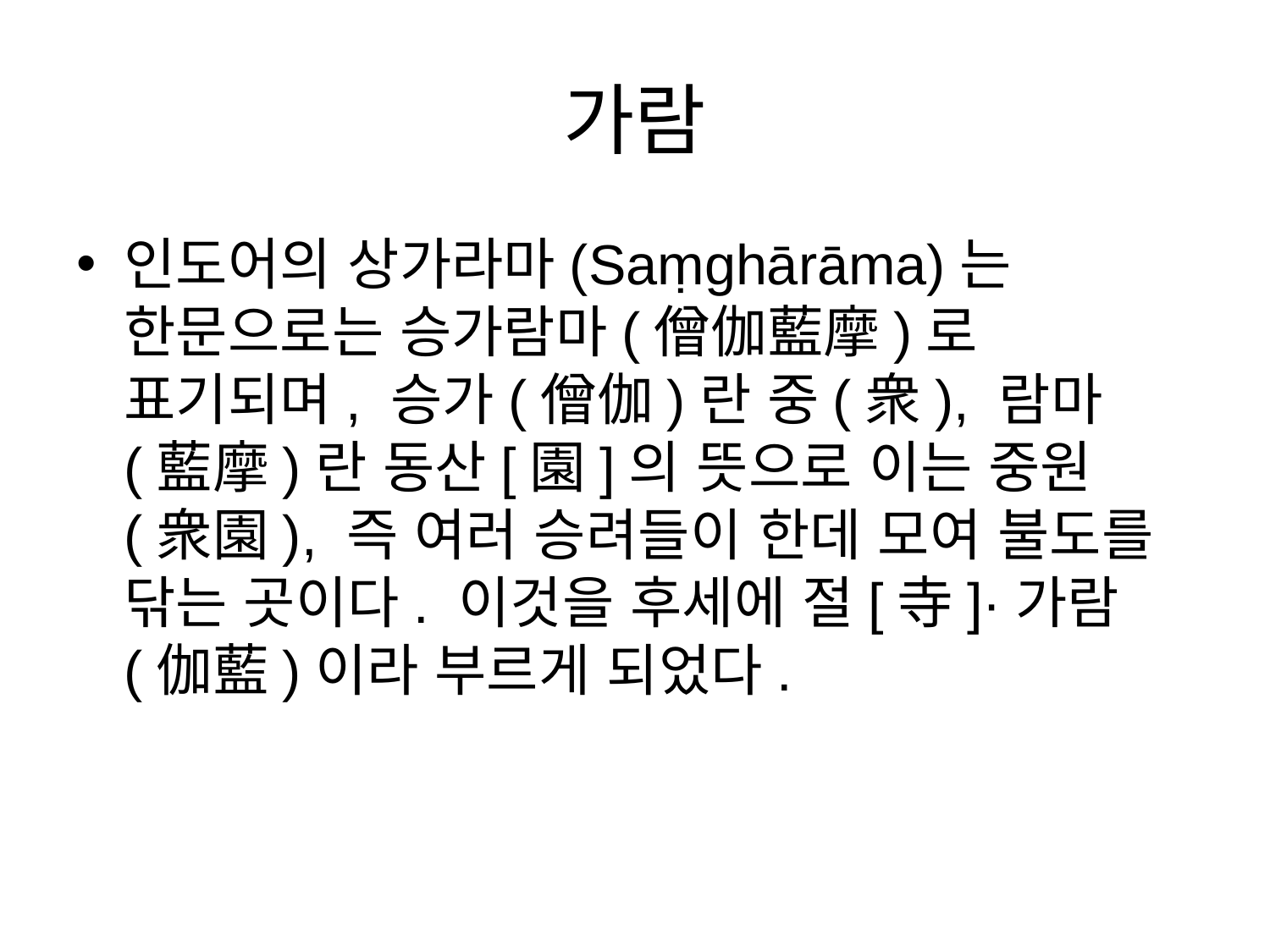

# 가람
인도어의 상가라마(Saṃghārāma)는 한문으로는 승가람마(僧伽藍摩)로 표기되며, 승가(僧伽)란 중(衆), 람마(藍摩)란 동산[園]의 뜻으로 이는 중원(衆園), 즉 여러 승려들이 한데 모여 불도를 닦는 곳이다. 이것을 후세에 절[寺]·가람(伽藍)이라 부르게 되었다.